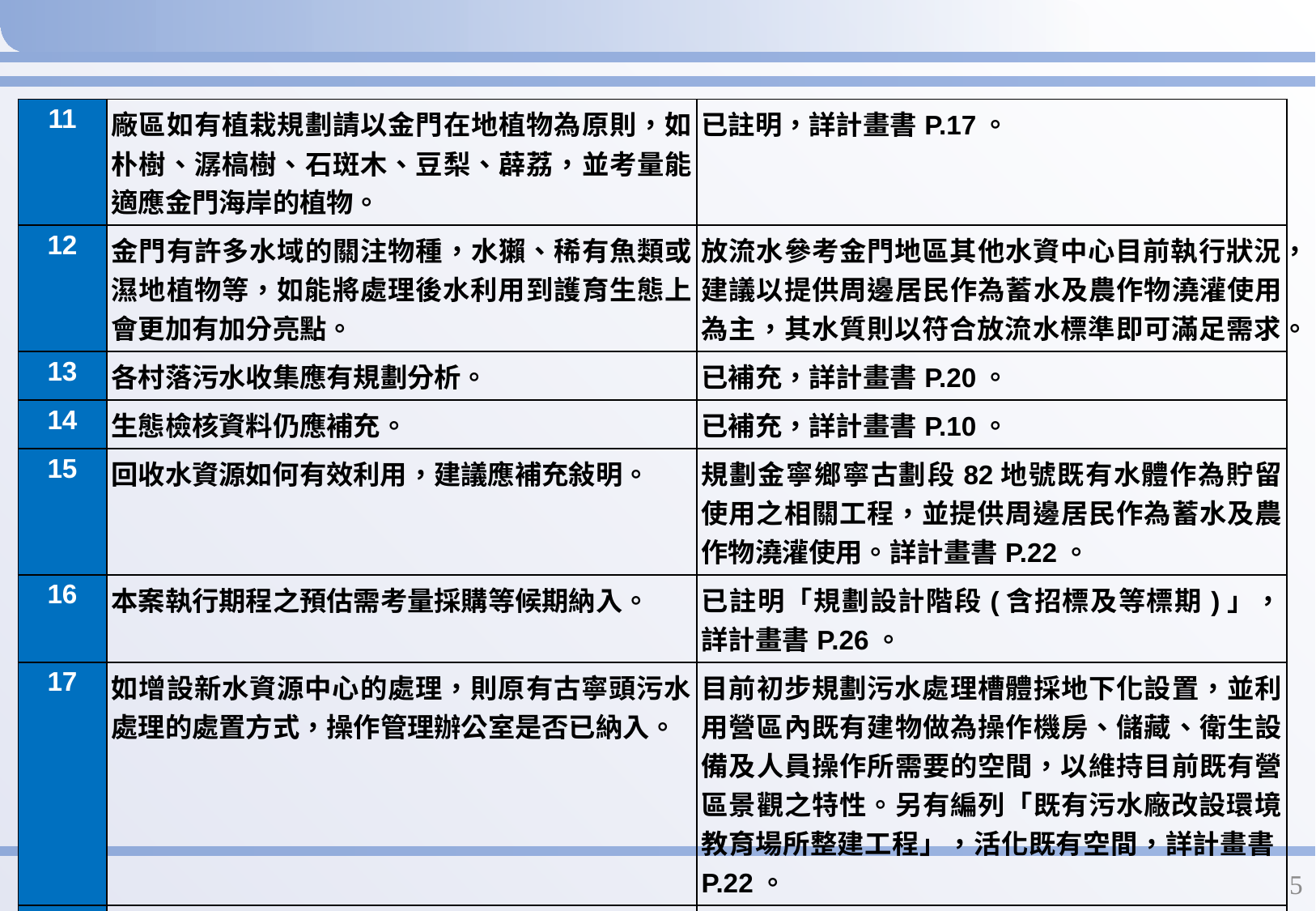

#
| 11 | 廠區如有植栽規劃請以金門在地植物為原則，如朴樹、潺槁樹、石斑木、豆梨、薜荔，並考量能適應金門海岸的植物。 | 已註明，詳計畫書P.17。 |
| --- | --- | --- |
| 12 | 金門有許多水域的關注物種，水獺、稀有魚類或濕地植物等，如能將處理後水利用到護育生態上會更加有加分亮點。 | 放流水參考金門地區其他水資中心目前執行狀況，建議以提供周邊居民作為蓄水及農作物澆灌使用為主，其水質則以符合放流水標準即可滿足需求。 |
| 13 | 各村落污水收集應有規劃分析。 | 已補充，詳計畫書P.20。 |
| 14 | 生態檢核資料仍應補充。 | 已補充，詳計畫書P.10。 |
| 15 | 回收水資源如何有效利用，建議應補充敍明。 | 規劃金寧鄉寧古劃段82地號既有水體作為貯留使用之相關工程，並提供周邊居民作為蓄水及農作物澆灌使用。詳計畫書P.22。 |
| 16 | 本案執行期程之預估需考量採購等候期納入。 | 已註明「規劃設計階段(含招標及等標期)」，詳計畫書P.26。 |
| 17 | 如增設新水資源中心的處理，則原有古寧頭污水處理的處置方式，操作管理辦公室是否已納入。 | 目前初步規劃污水處理槽體採地下化設置，並利用營區內既有建物做為操作機房、儲藏、衛生設備及人員操作所需要的空間，以維持目前既有營區景觀之特性。另有編列「既有污水廠改設環境教育場所整建工程」，活化既有空間，詳計畫書P.22。 |
| 18 | 新設水資源中心有景觀生態池規劃，在經費上未編列，且景觀生態池不宜只是視覺觀點，應有其他之淨化功能，並注意面積量與淨化水量之關係。 | 新設水資源中心預算已涵蓋景觀生態池經費，相關淨化水質功能、生物多樣功能均會納入設計考量，相關規劃構想詳計畫書P.17。 |
5